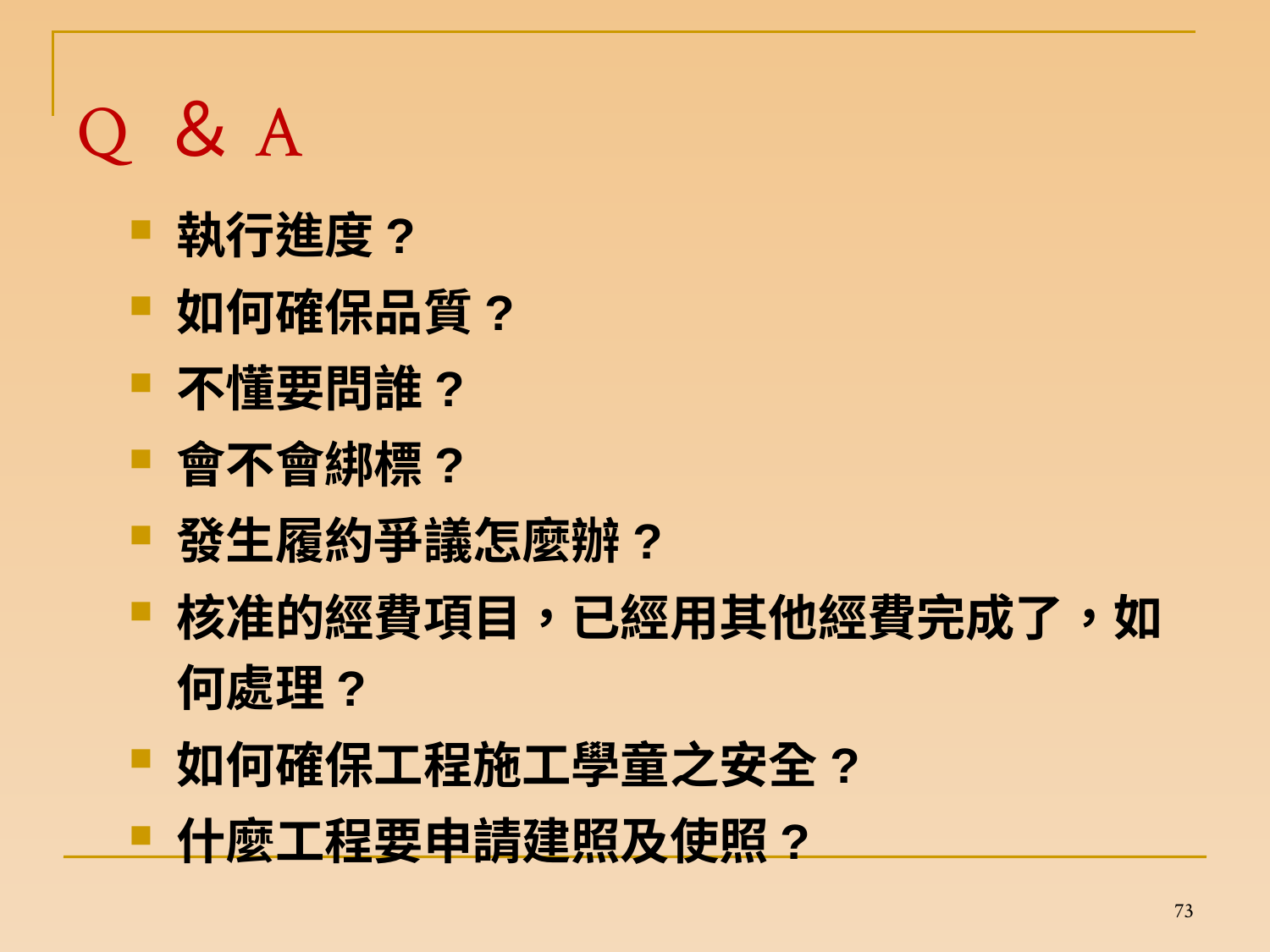

# Q ＆A
執行進度?
如何確保品質?
不懂要問誰?
會不會綁標?
發生履約爭議怎麼辦?
核准的經費項目，已經用其他經費完成了，如何處理?
如何確保工程施工學童之安全?
什麼工程要申請建照及使照?
73